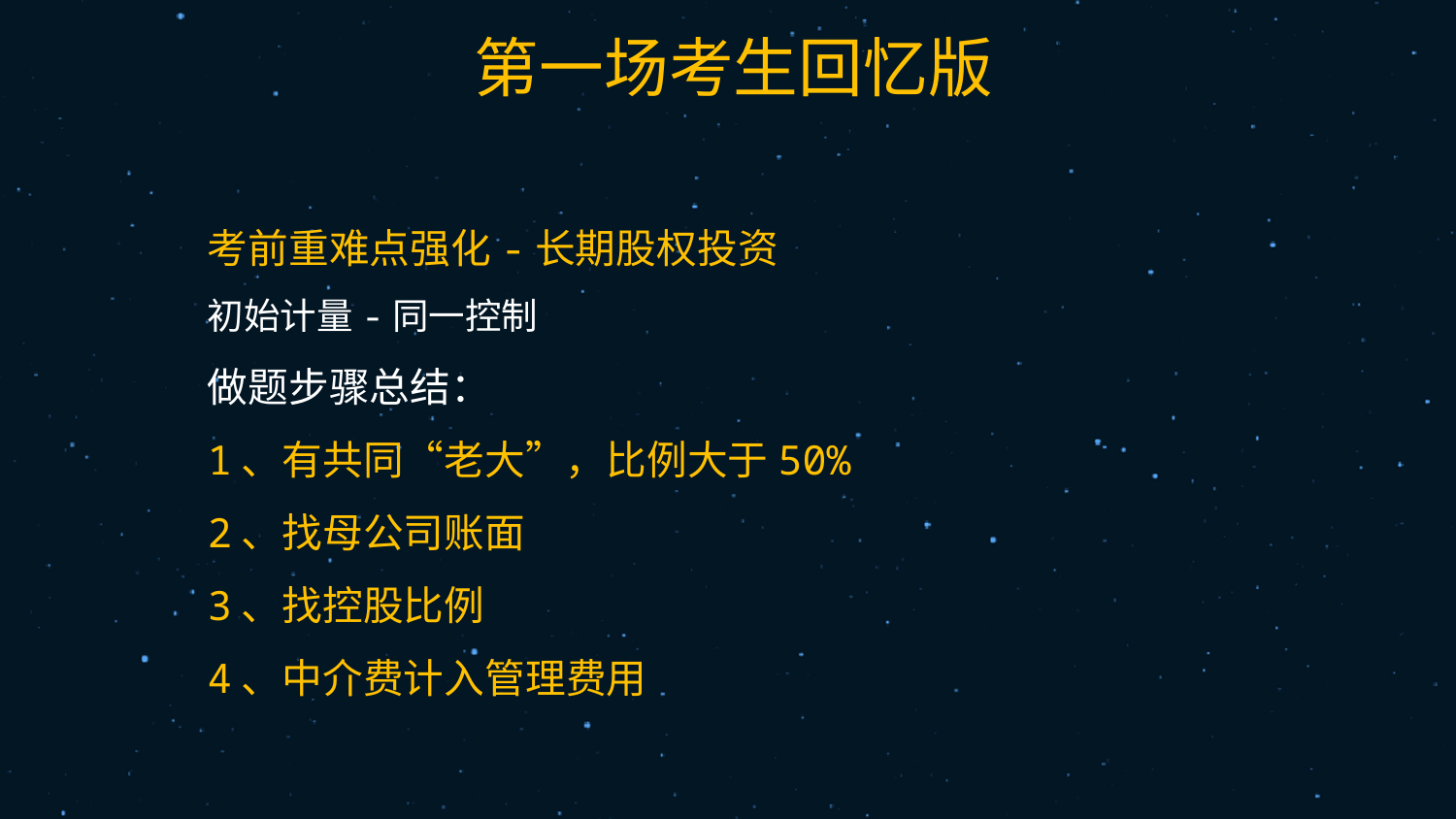

17
考前重难点强化-长期股权投资
初始计量-同一控制
做题步骤总结：
1、有共同“老大”，比例大于50%
2、找母公司账面
3、找控股比例
4、中介费计入管理费用